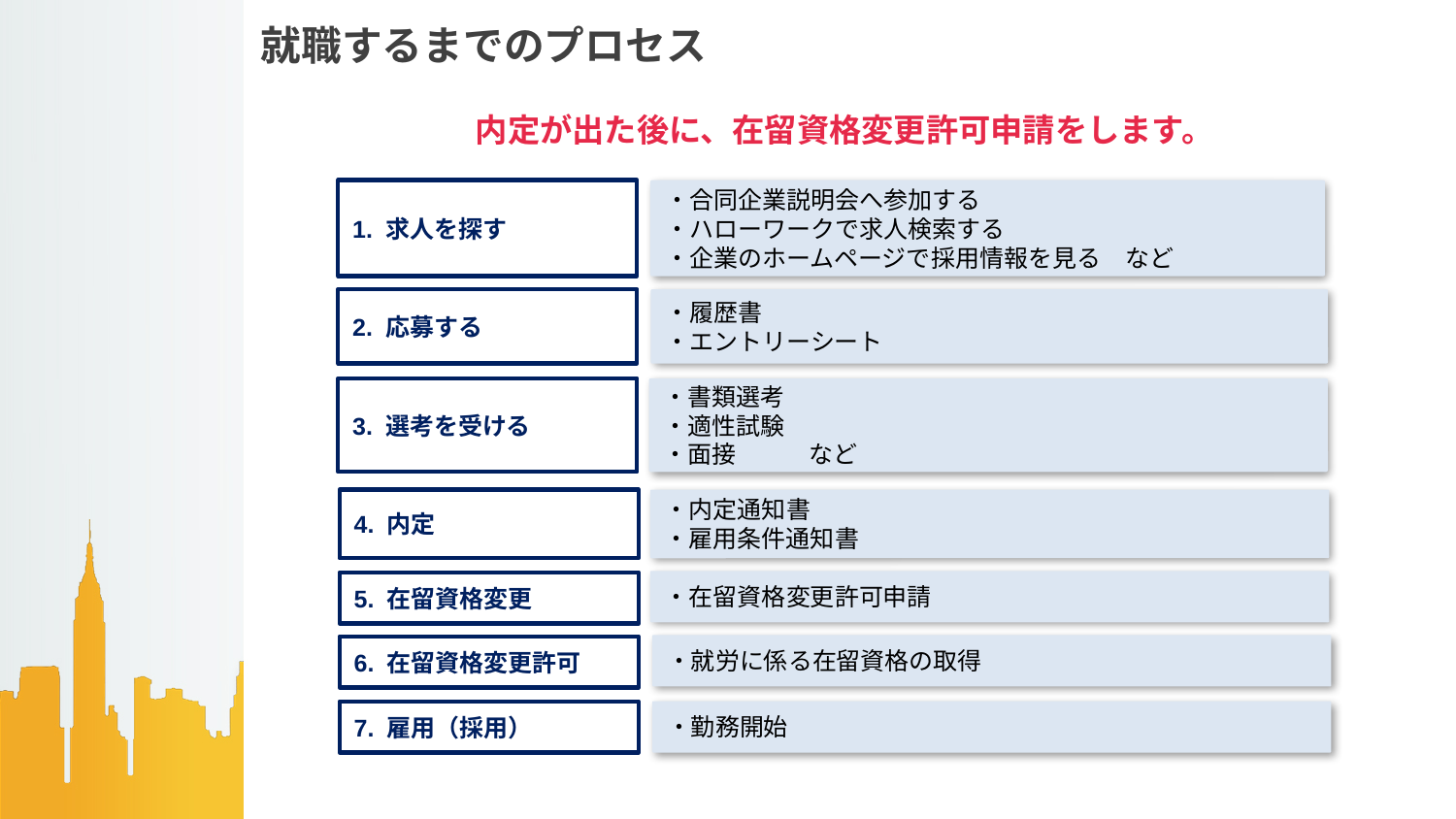

# 就職するまでのプロセス
内定が出た後に、在留資格変更許可申請をします。
1. 求人を探す
・合同企業説明会へ参加する
・ハローワークで求人検索する
・企業のホームページで採用情報を見る　など
・履歴書
・エントリーシート
2. 応募する
・書類選考
・適性試験
・面接　　　など
3. 選考を受ける
・内定通知書
・雇用条件通知書
4. 内定
・在留資格変更許可申請
5. 在留資格変更
・就労に係る在留資格の取得
6. 在留資格変更許可
7. 雇用（採用）
・勤務開始